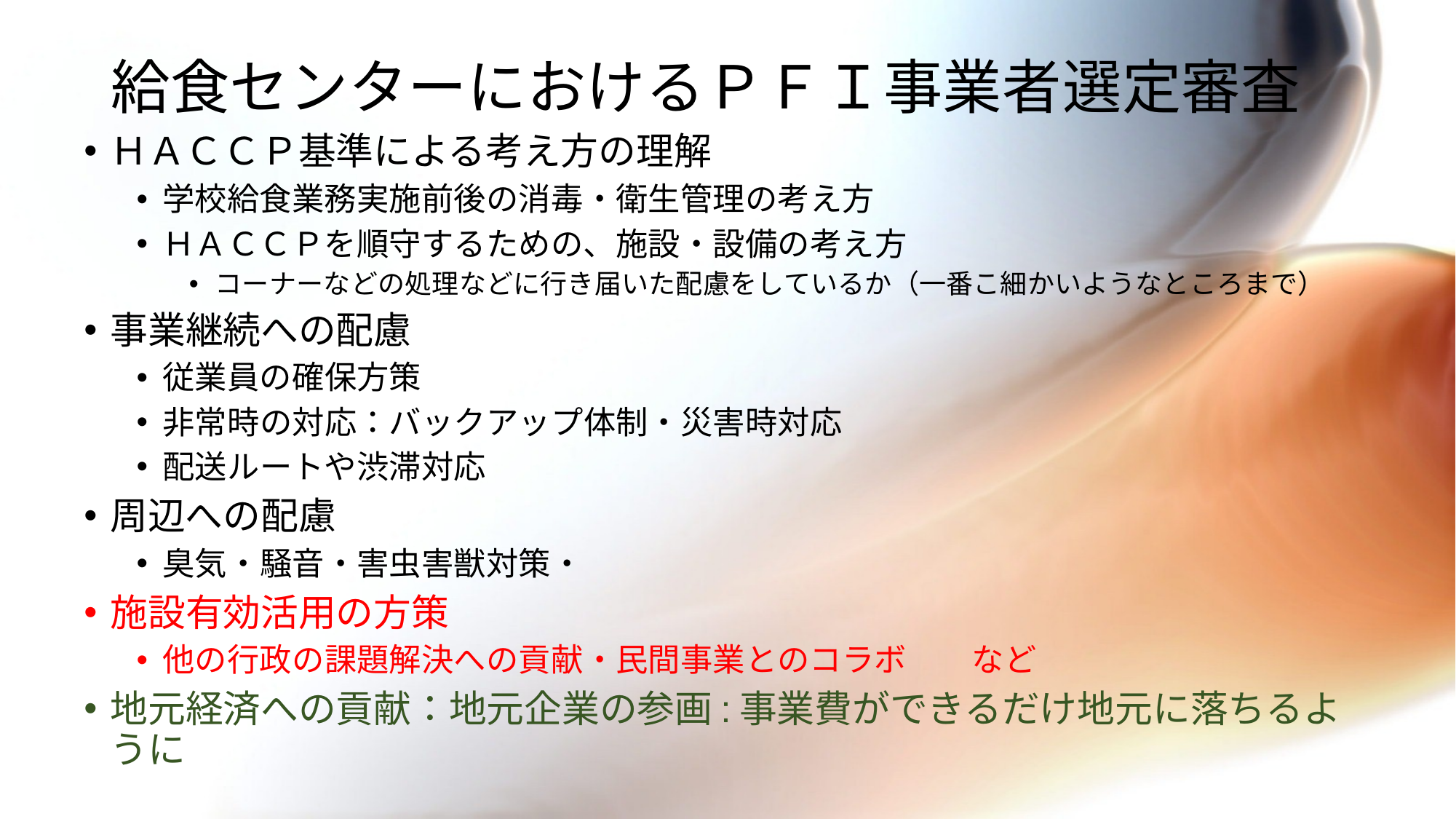

# 給食センターにおけるＰＦＩ事業者選定審査
ＨＡＣＣＰ基準による考え方の理解
学校給食業務実施前後の消毒・衛生管理の考え方
ＨＡＣＣＰを順守するための、施設・設備の考え方
コーナーなどの処理などに行き届いた配慮をしているか（一番こ細かいようなところまで）
事業継続への配慮
従業員の確保方策
非常時の対応：バックアップ体制・災害時対応
配送ルートや渋滞対応
周辺への配慮
臭気・騒音・害虫害獣対策・
施設有効活用の方策
他の行政の課題解決への貢献・民間事業とのコラボ　　など
地元経済への貢献：地元企業の参画:事業費ができるだけ地元に落ちるように